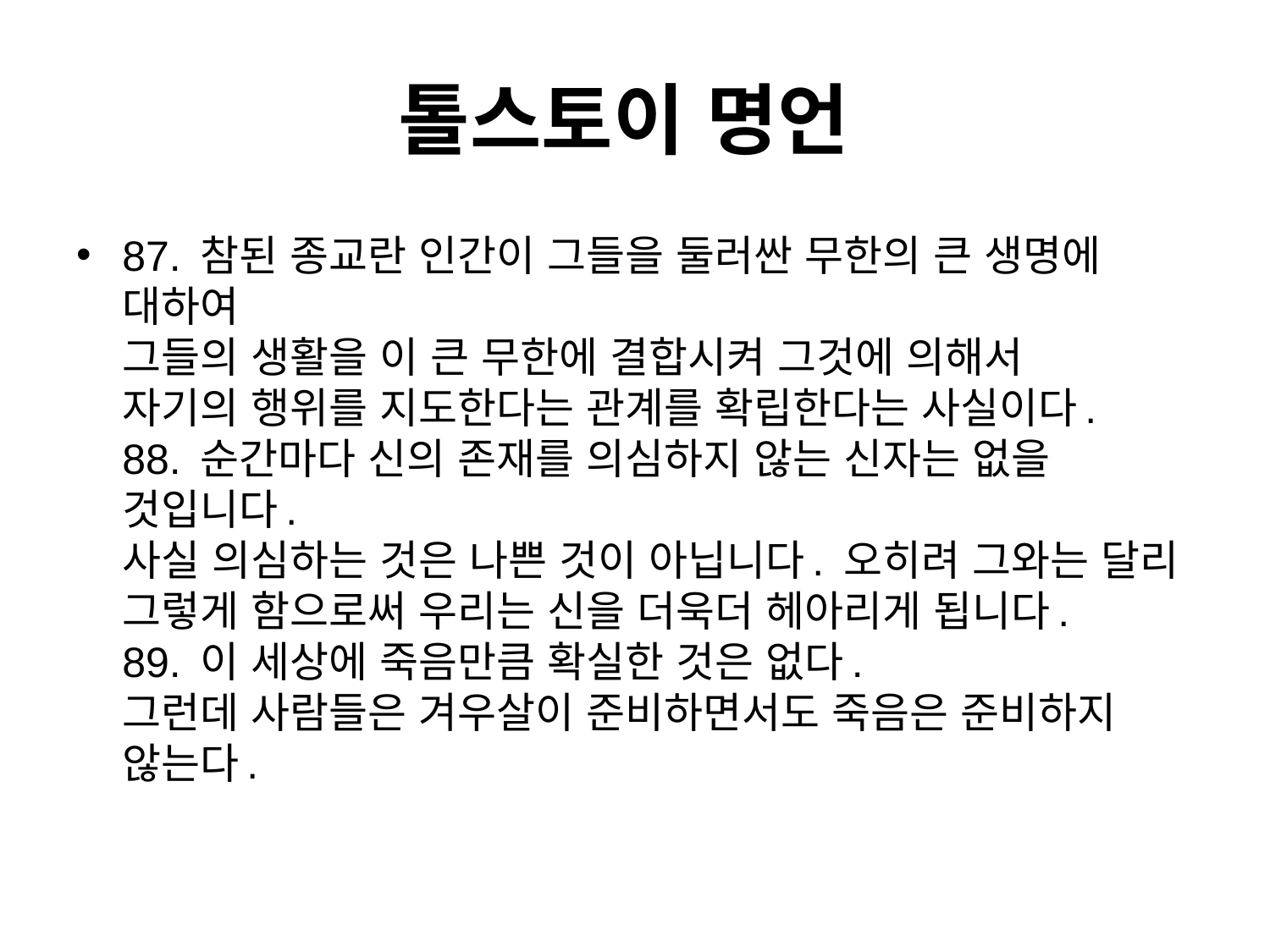

# 톨스토이 명언
87. 참된 종교란 인간이 그들을 둘러싼 무한의 큰 생명에 대하여
그들의 생활을 이 큰 무한에 결합시켜 그것에 의해서
자기의 행위를 지도한다는 관계를 확립한다는 사실이다.
88. 순간마다 신의 존재를 의심하지 않는 신자는 없을 것입니다.
사실 의심하는 것은 나쁜 것이 아닙니다. 오히려 그와는 달리
그렇게 함으로써 우리는 신을 더욱더 헤아리게 됩니다.
89. 이 세상에 죽음만큼 확실한 것은 없다.
그런데 사람들은 겨우살이 준비하면서도 죽음은 준비하지 않는다.